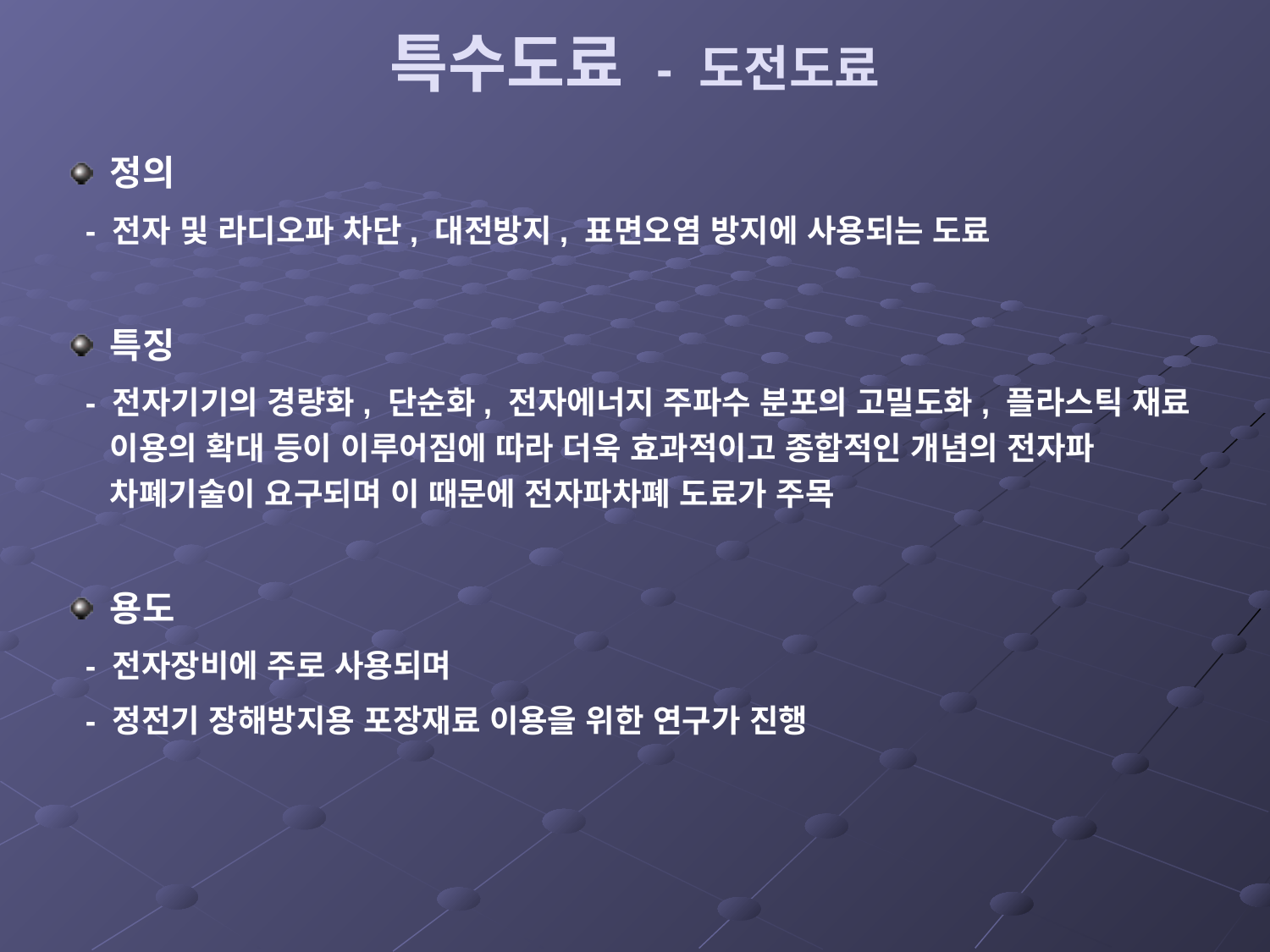

# 특수도료 - 도전도료
정의
  - 전자 및 라디오파 차단, 대전방지, 표면오염 방지에 사용되는 도료

특징
  - 전자기기의 경량화, 단순화, 전자에너지 주파수 분포의 고밀도화, 플라스틱 재료 이용의 확대 등이 이루어짐에 따라 더욱 효과적이고 종합적인 개념의 전자파 차폐기술이 요구되며 이 때문에 전자파차폐 도료가 주목

용도
  - 전자장비에 주로 사용되며
  - 정전기 장해방지용 포장재료 이용을 위한 연구가 진행